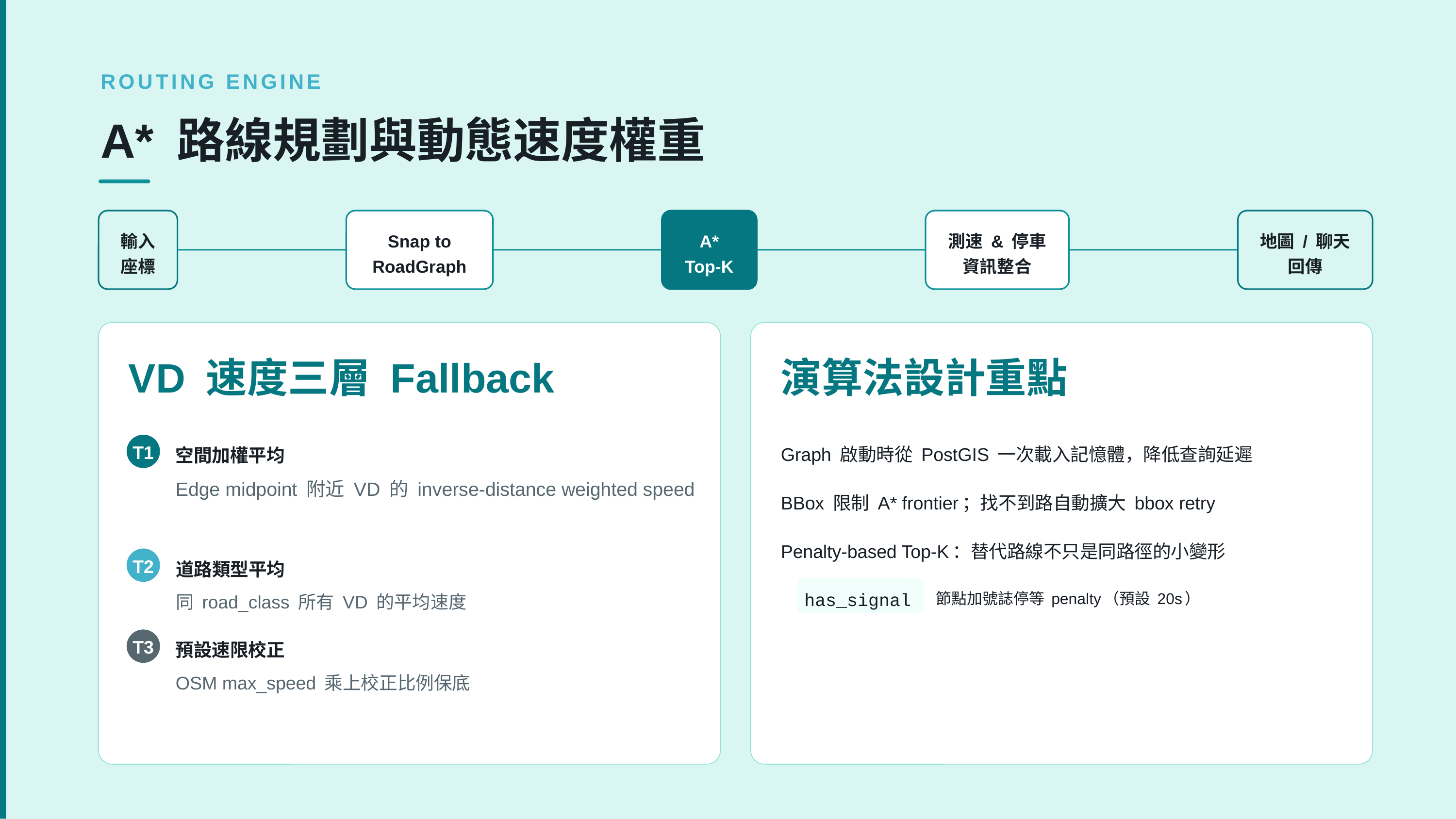

ROUTING ENGINE
A* 路線規劃與動態速度權重

輸入 座標
Snap to RoadGraph
A* Top-K
測速 & 停車 資訊整合
地圖 / 聊天 回傳

VD 速度三層 Fallback
演算法設計重點
空間加權平均
Graph 啟動時從 PostGIS 一次載入記憶體，降低查詢延遲
T1

Edge midpoint 附近 VD 的 inverse-distance weighted speed
BBox 限制 A* frontier；找不到路自動擴大 bbox retry
Penalty-based Top-K：替代路線不只是同路徑的小變形
道路類型平均
T2

同 road_class 所有 VD 的平均速度
has_signal
節點加號誌停等 penalty（預設 20s）
預設速限校正
T3

OSM max_speed 乘上校正比例保底